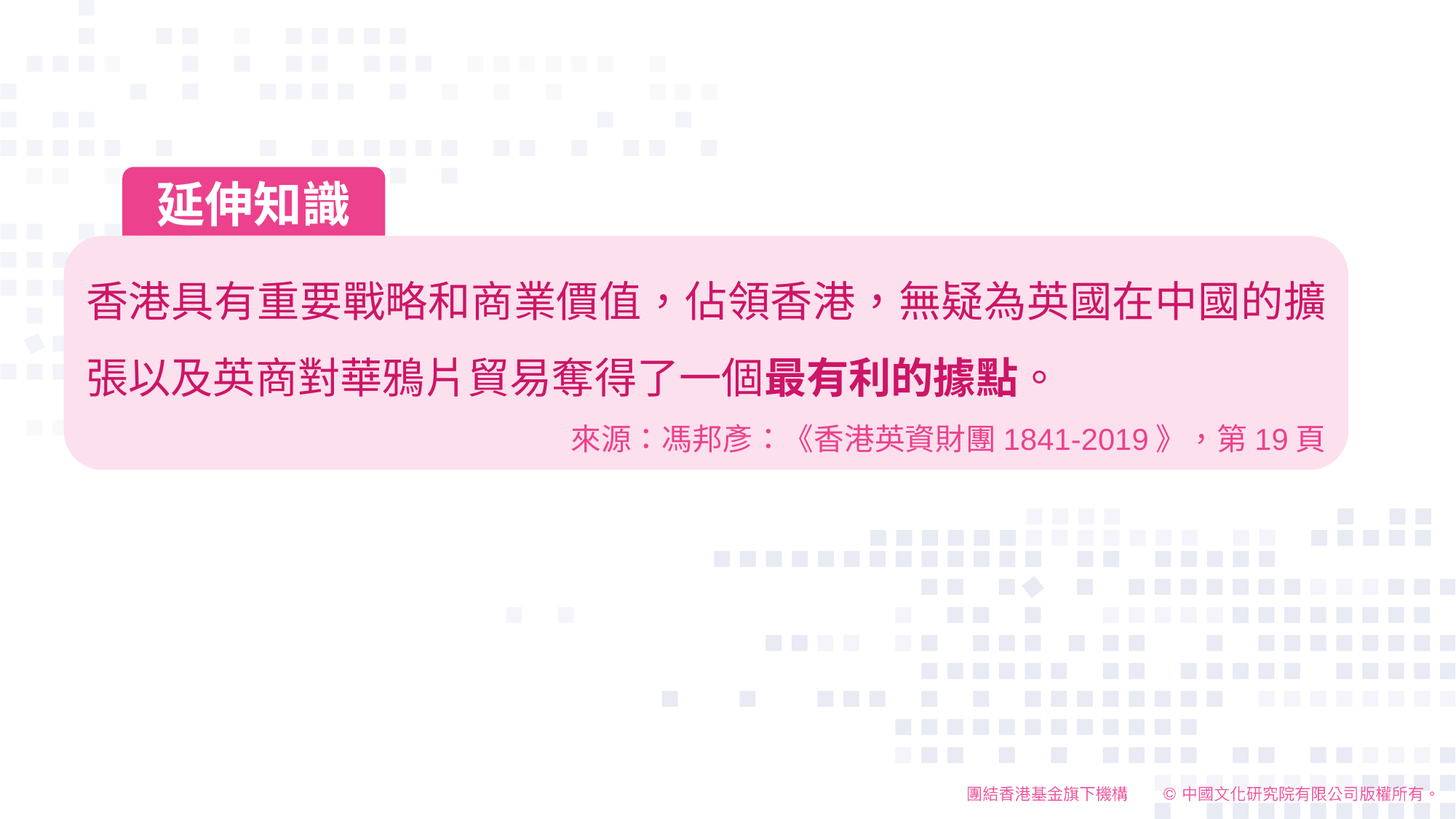

延伸知識
香港具有重要戰略和商業價值，佔領香港，無疑為英國在中國的擴張以及英商對華鴉片貿易奪得了一個最有利的據點。
來源：馮邦彥：《香港英資財團1841-2019》，第19頁